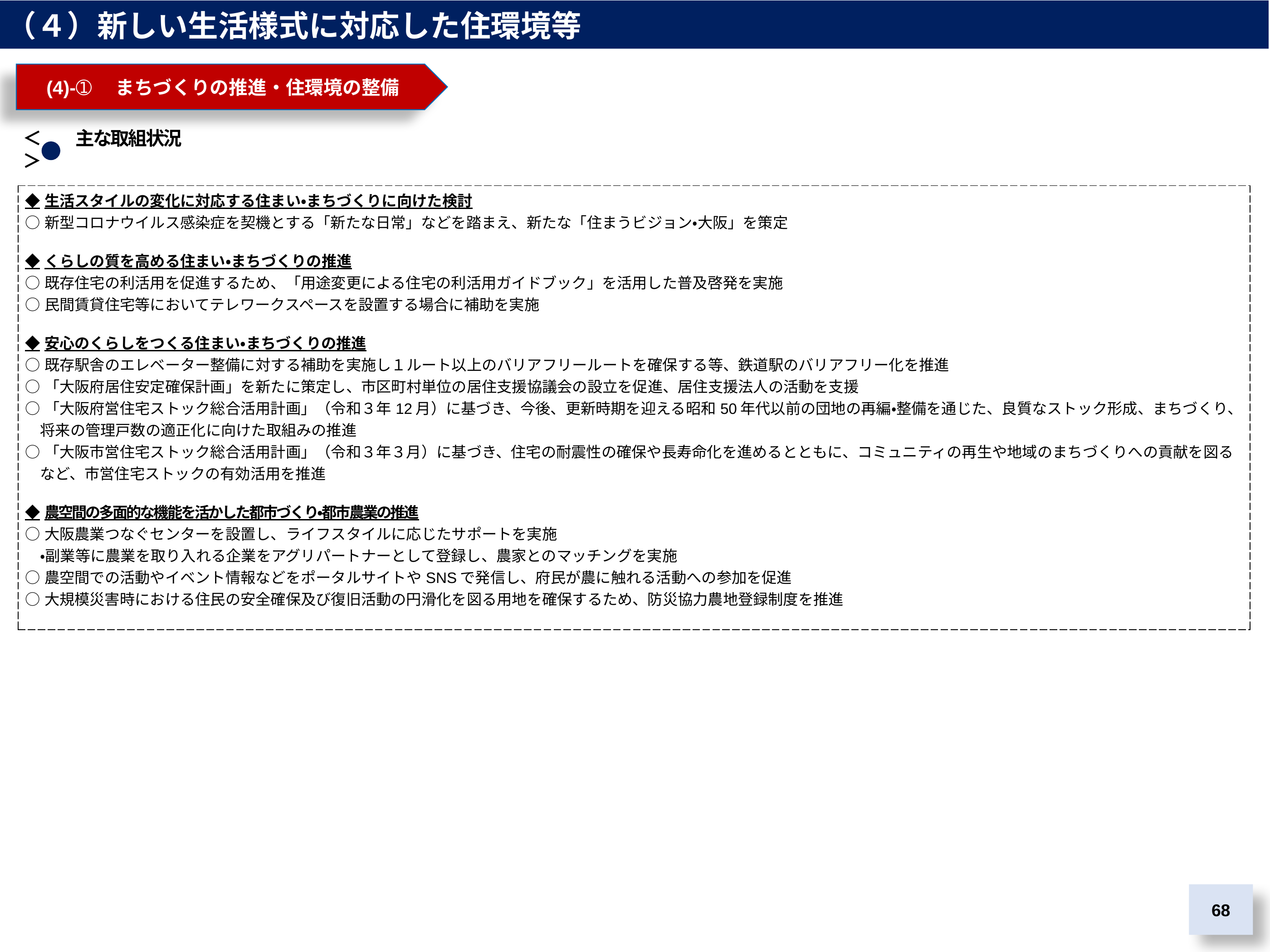

（４）新しい生活様式に対応した住環境等
　(4)-➀　まちづくりの推進・住環境の整備
＜　　主な取組状況＞

| ◆生活スタイルの変化に対応する住まい・まちづくりに向けた検討 ○新型コロナウイルス感染症を契機とする「新たな日常」などを踏まえ、新たな「住まうビジョン・大阪」を策定 ◆くらしの質を高める住まい・まちづくりの推進 ○既存住宅の利活用を促進するため、「用途変更による住宅の利活用ガイドブック」を活用した普及啓発を実施 ○民間賃貸住宅等においてテレワークスペースを設置する場合に補助を実施 ◆安心のくらしをつくる住まい・まちづくりの推進 ○既存駅舎のエレベーター整備に対する補助を実施し１ルート以上のバリアフリールートを確保する等、鉄道駅のバリアフリー化を推進 ○「大阪府居住安定確保計画」を新たに策定し、市区町村単位の居住支援協議会の設立を促進、居住支援法人の活動を支援 ○「大阪府営住宅ストック総合活用計画」（令和３年12月）に基づき、今後、更新時期を迎える昭和50年代以前の団地の再編・整備を通じた、良質なストック形成、まちづくり、 　将来の管理戸数の適正化に向けた取組みの推進 ○「大阪市営住宅ストック総合活用計画」（令和３年３月）に基づき、住宅の耐震性の確保や長寿命化を進めるとともに、コミュニティの再生や地域のまちづくりへの貢献を図る 　など、市営住宅ストックの有効活用を推進 ◆農空間の多面的な機能を活かした都市づくり・都市農業の推進 ○大阪農業つなぐセンターを設置し、ライフスタイルに応じたサポートを実施 　・副業等に農業を取り入れる企業をアグリパートナーとして登録し、農家とのマッチングを実施 ○農空間での活動やイベント情報などをポータルサイトやSNSで発信し、府民が農に触れる活動への参加を促進 ○大規模災害時における住民の安全確保及び復旧活動の円滑化を図る用地を確保するため、防災協力農地登録制度を推進 |
| --- |
68